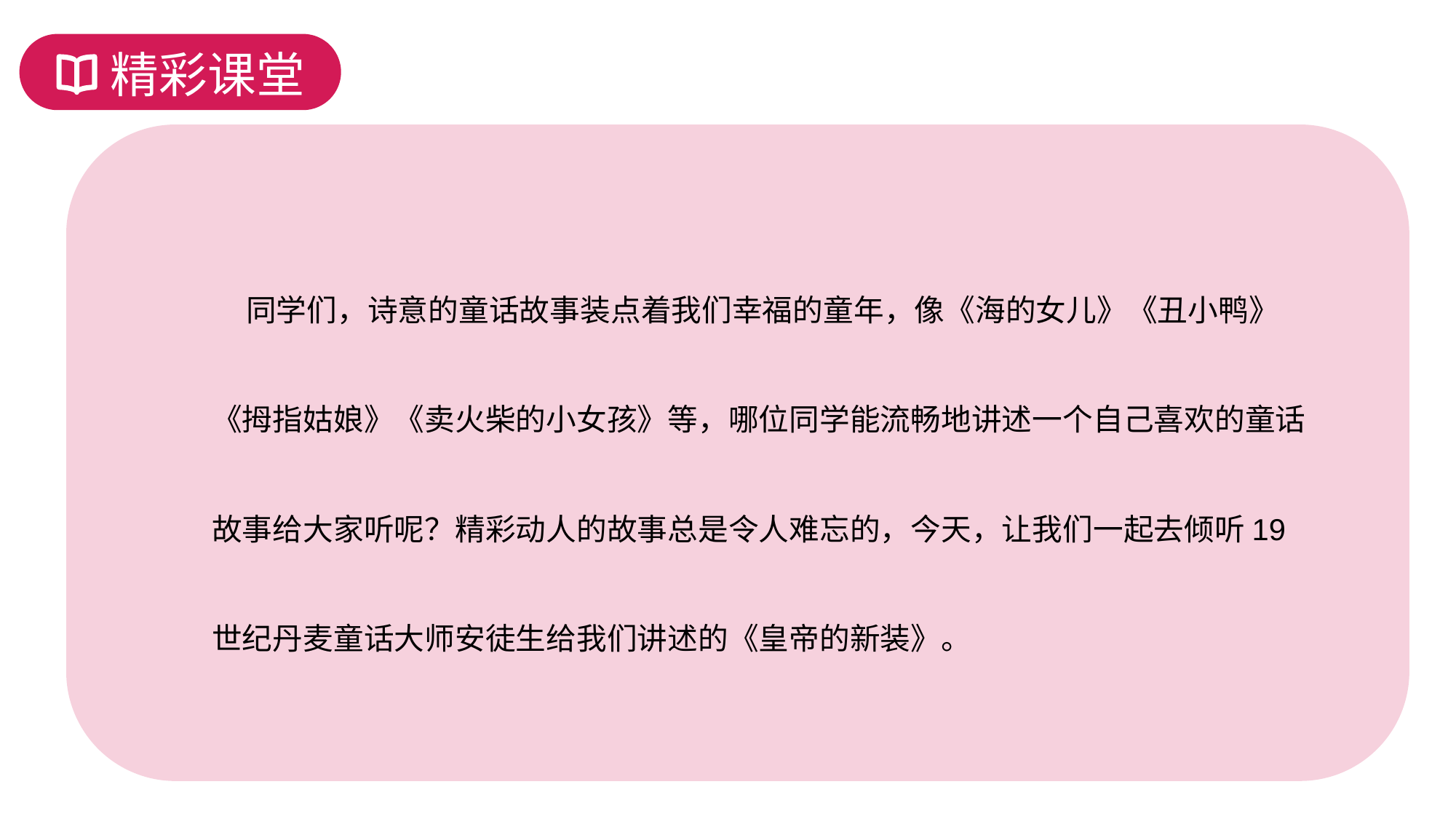

精彩课堂

    同学们，诗意的童话故事装点着我们幸福的童年，像《海的女儿》《丑小鸭》《拇指姑娘》《卖火柴的小女孩》等，哪位同学能流畅地讲述一个自己喜欢的童话故事给大家听呢？精彩动人的故事总是令人难忘的，今天，让我们一起去倾听19世纪丹麦童话大师安徒生给我们讲述的《皇帝的新装》。